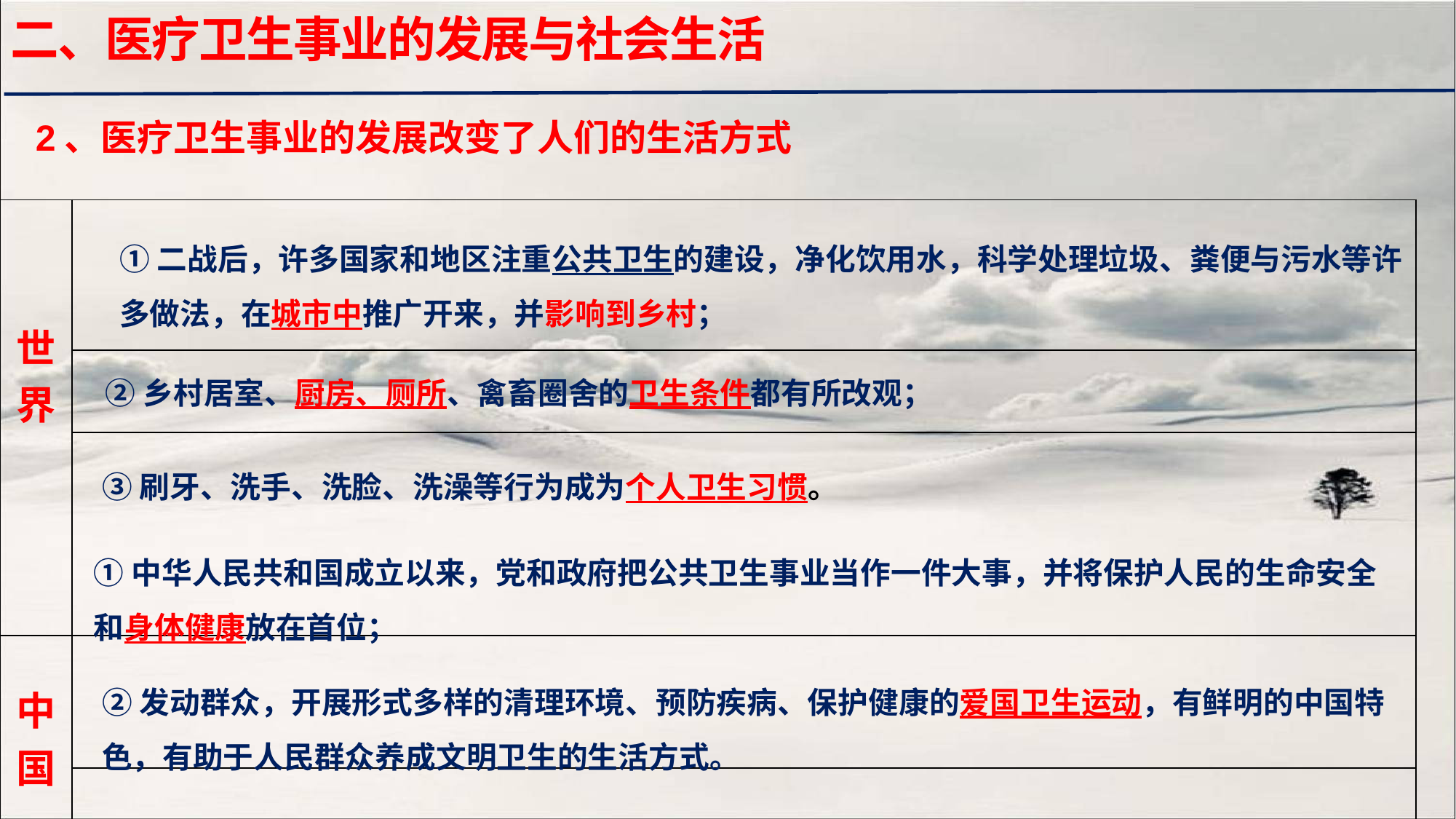

二、医疗卫生事业的发展与社会生活
2、医疗卫生事业的发展改变了人们的生活方式
| 世界 |  |
| --- | --- |
|  |  |
|  |  |
| 中国 |  |
|  |  |
①二战后，许多国家和地区注重公共卫生的建设，净化饮用水，科学处理垃圾、粪便与污水等许多做法，在城市中推广开来，并影响到乡村；
②乡村居室、厨房、厕所、禽畜圈舍的卫生条件都有所改观；
③刷牙、洗手、洗脸、洗澡等行为成为个人卫生习惯。
①中华人民共和国成立以来，党和政府把公共卫生事业当作一件大事，并将保护人民的生命安全和身体健康放在首位；
②发动群众，开展形式多样的清理环境、预防疾病、保护健康的爱国卫生运动，有鲜明的中国特色，有助于人民群众养成文明卫生的生活方式。